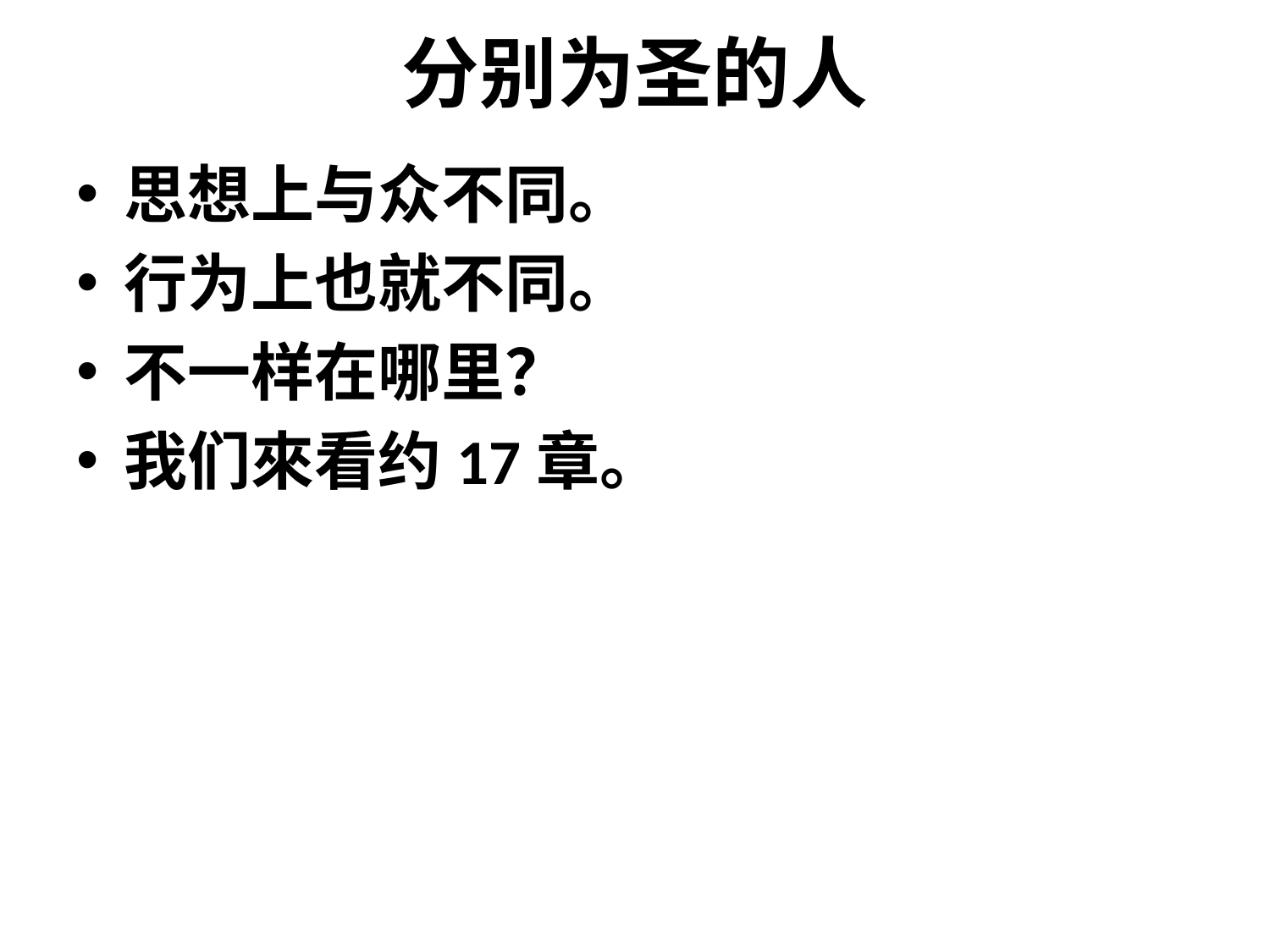

# 分别为圣的人
思想上与众不同。
行为上也就不同。
不一样在哪里？
我们來看约17章。